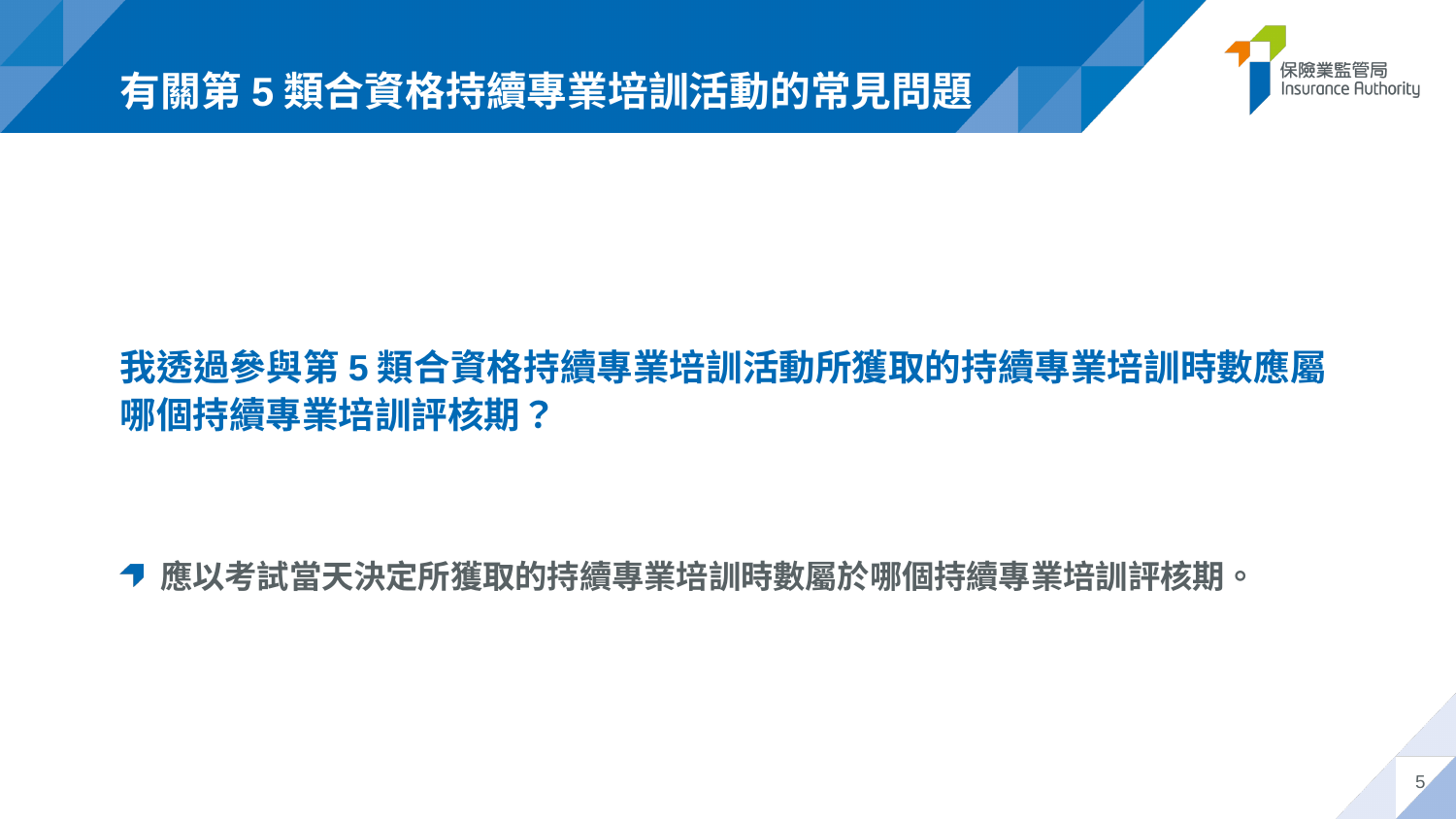

有關第5類合資格持續專業培訓活動的常見問題
我透過參與第5類合資格持續專業培訓活動所獲取的持續專業培訓時數應屬哪個持續專業培訓評核期？
應以考試當天決定所獲取的持續專業培訓時數屬於哪個持續專業培訓評核期。
5